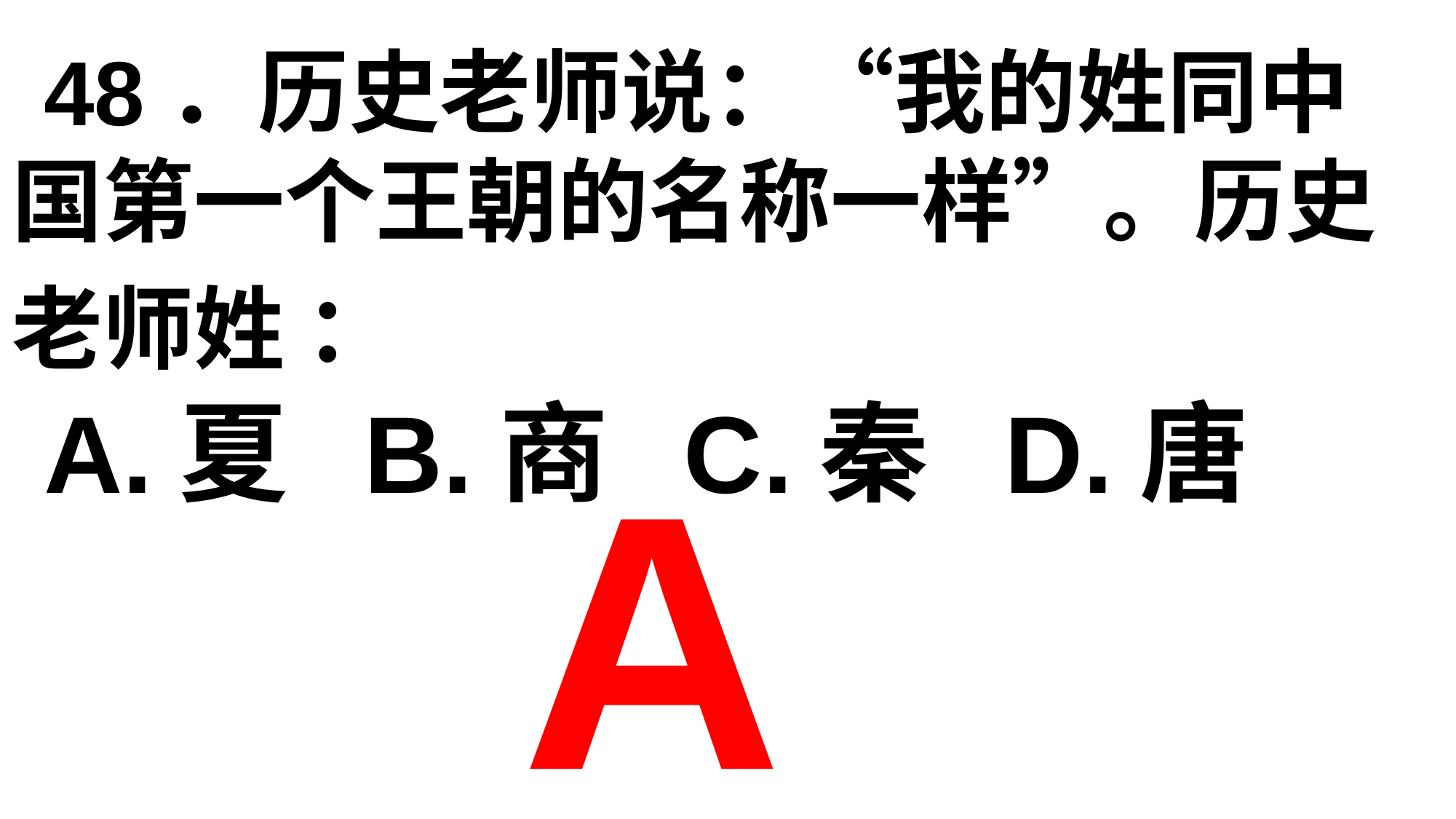

48．历史老师说：“我的姓同中国第一个王朝的名称一样”。历史老师姓 ：
A.夏  B.商  C.秦  D.唐
A